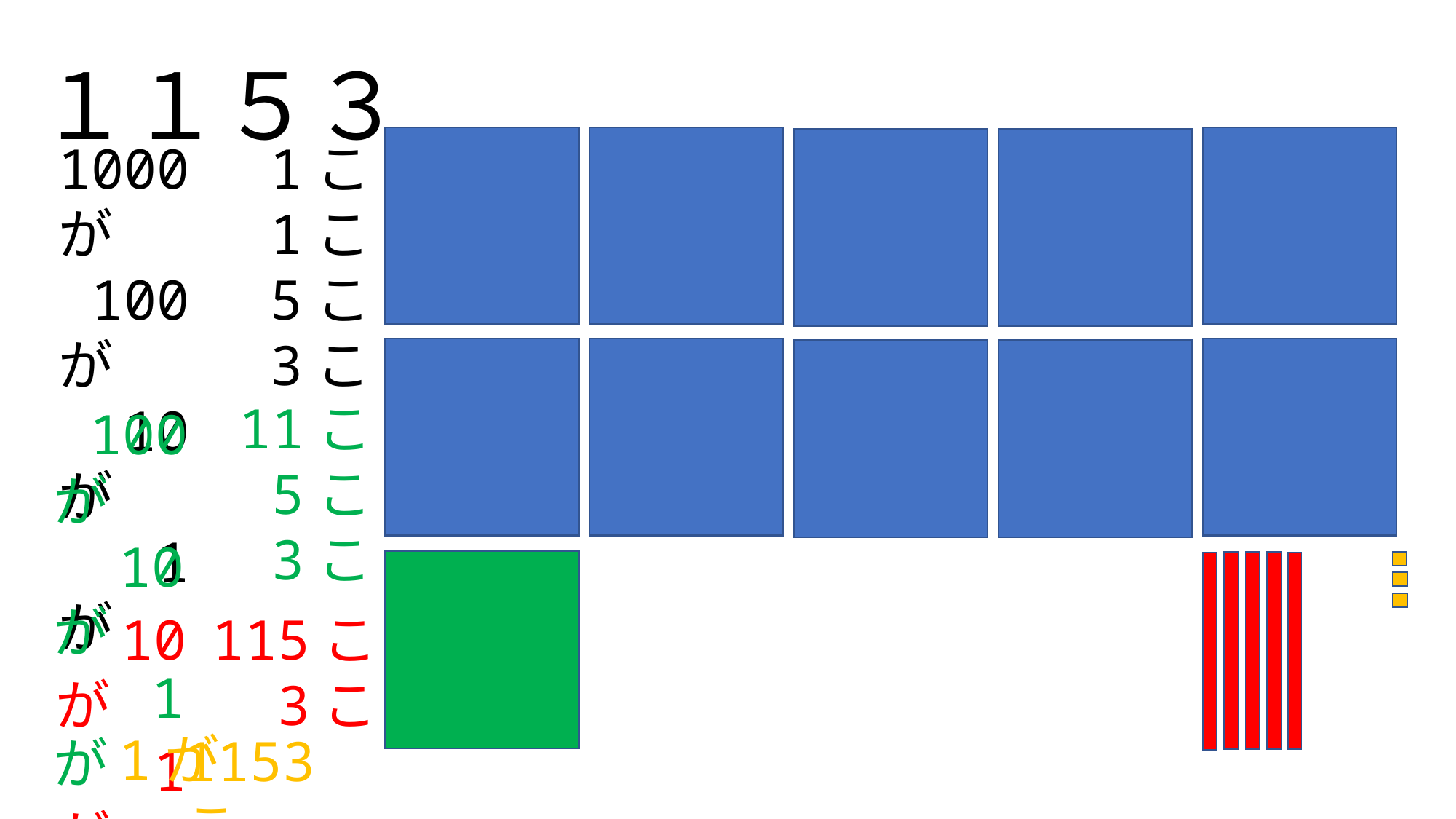

１１５３

 1こ
 1こ
 5こ
 3こ

1000が
 100が
  10が
   1が

 100が
  10が
   1が
11こ
 5こ
 3こ

  10が
   1が
115こ
  3こ
  1が
1153こ